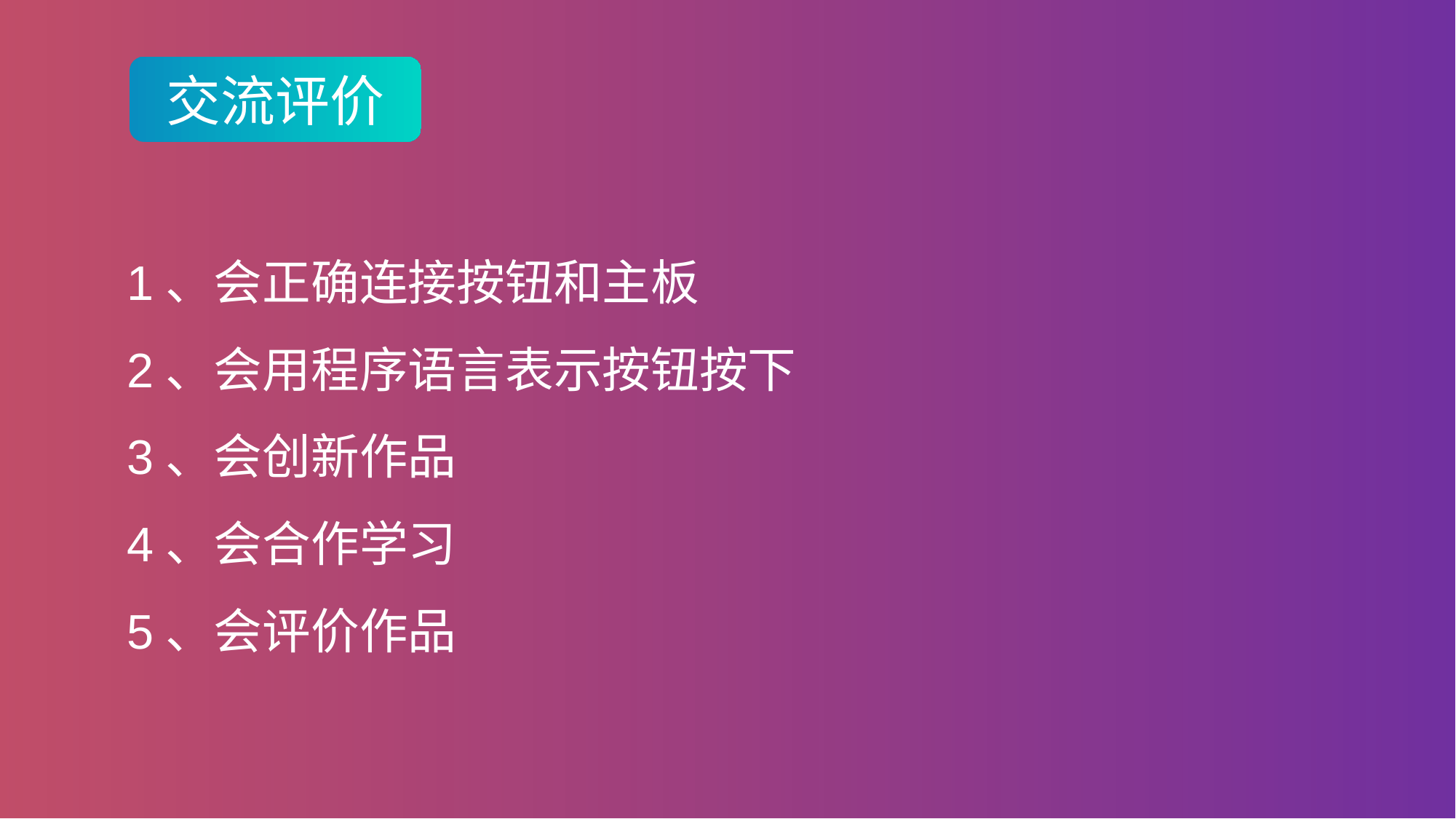

交流评价

1、会正确连接按钮和主板
2、会用程序语言表示按钮按下
3、会创新作品
4、会合作学习
5、会评价作品